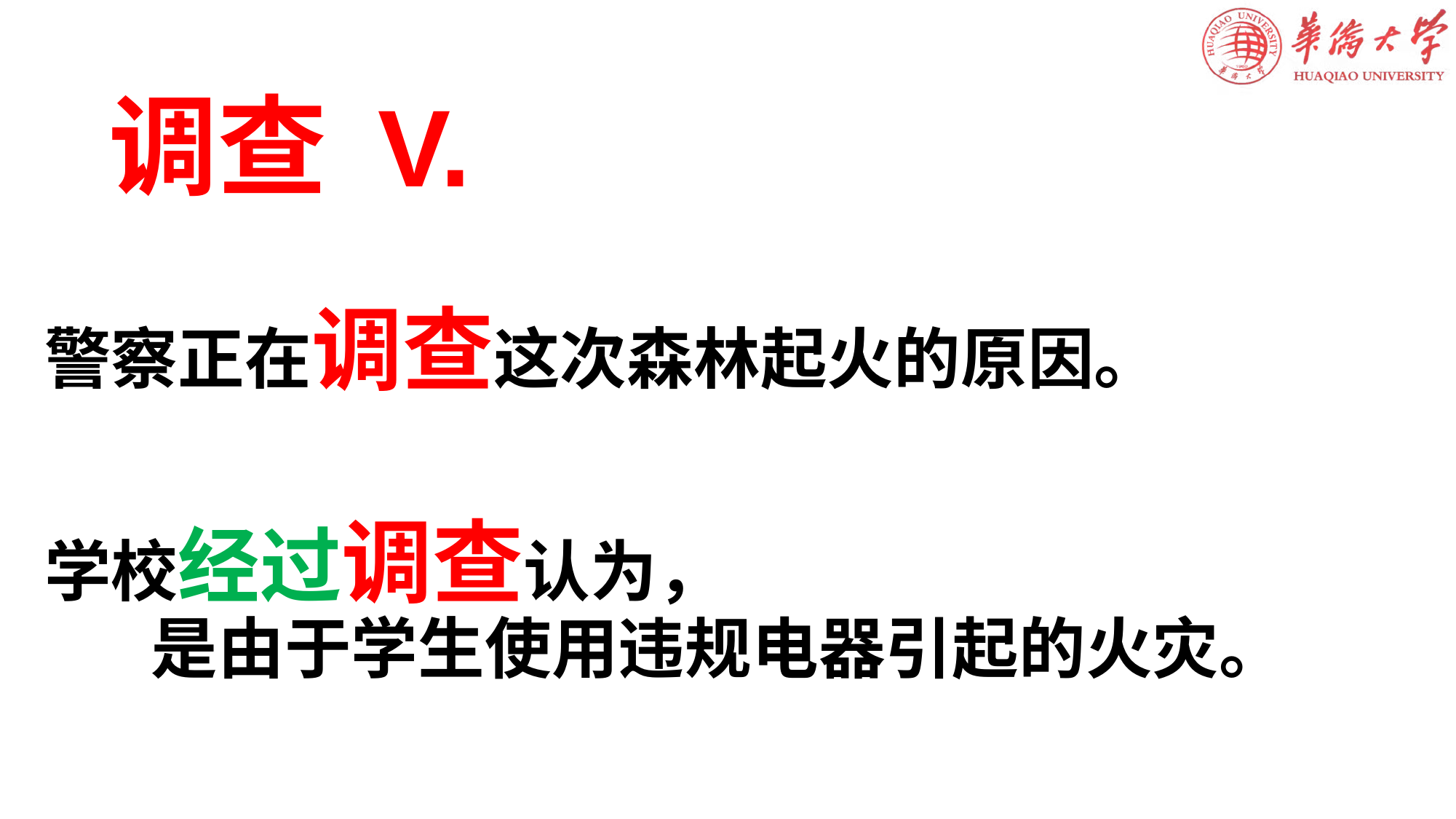

# 调查 V.
警察正在调查这次森林起火的原因。
学校经过调查认为，
      是由于学生使用违规电器引起的火灾。